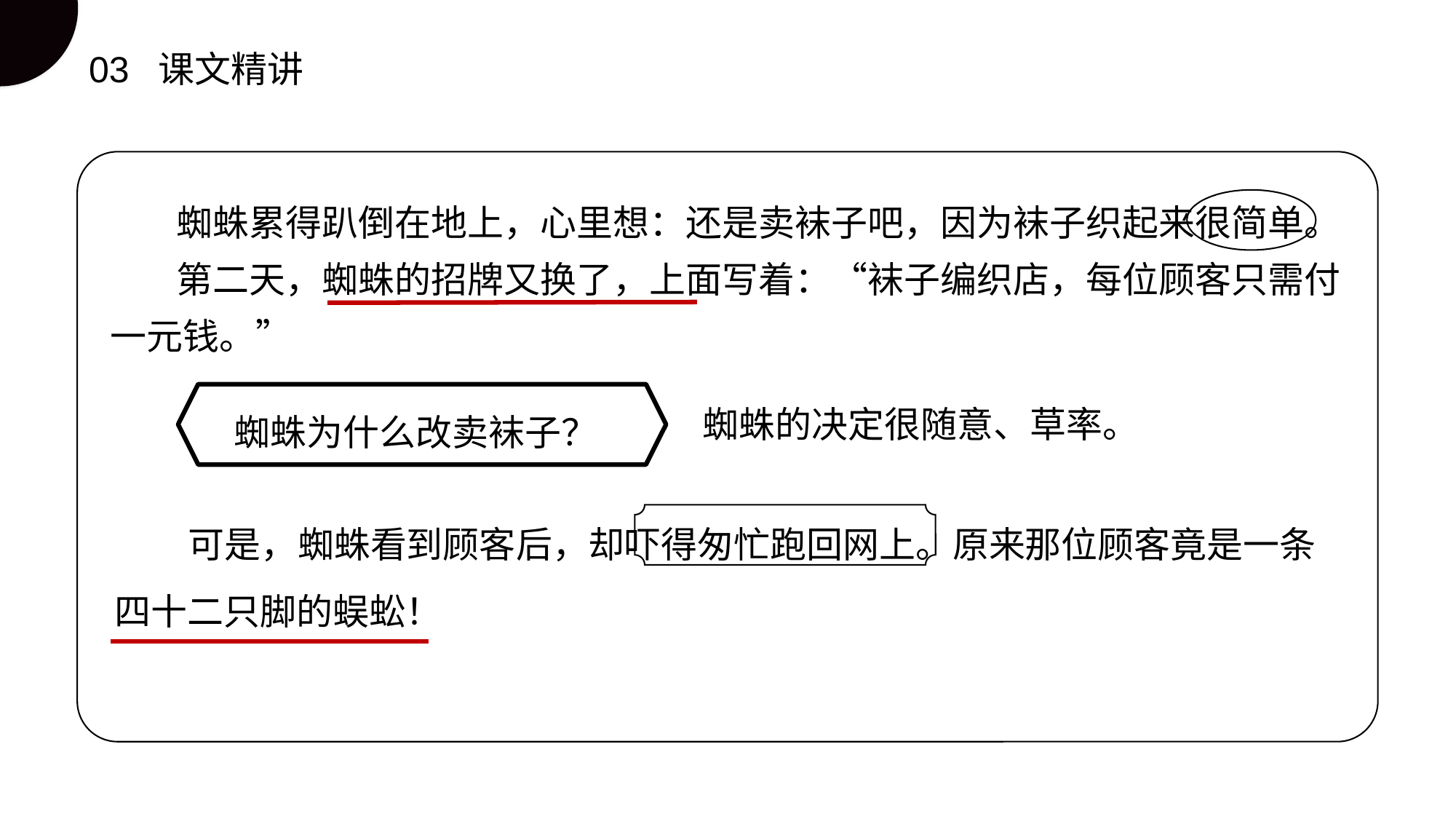

03  课文精讲
       蜘蛛累得趴倒在地上，心里想：还是卖袜子吧，因为袜子织起来很简单。
       第二天，蜘蛛的招牌又换了，上面写着：“袜子编织店，每位顾客只需付一元钱。”

蜘蛛为什么改卖袜子？
蜘蛛的决定很随意、草率。
       可是，蜘蛛看到顾客后，却吓得匆忙跑回网上。原来那位顾客竟是一条四十二只脚的蜈蚣！